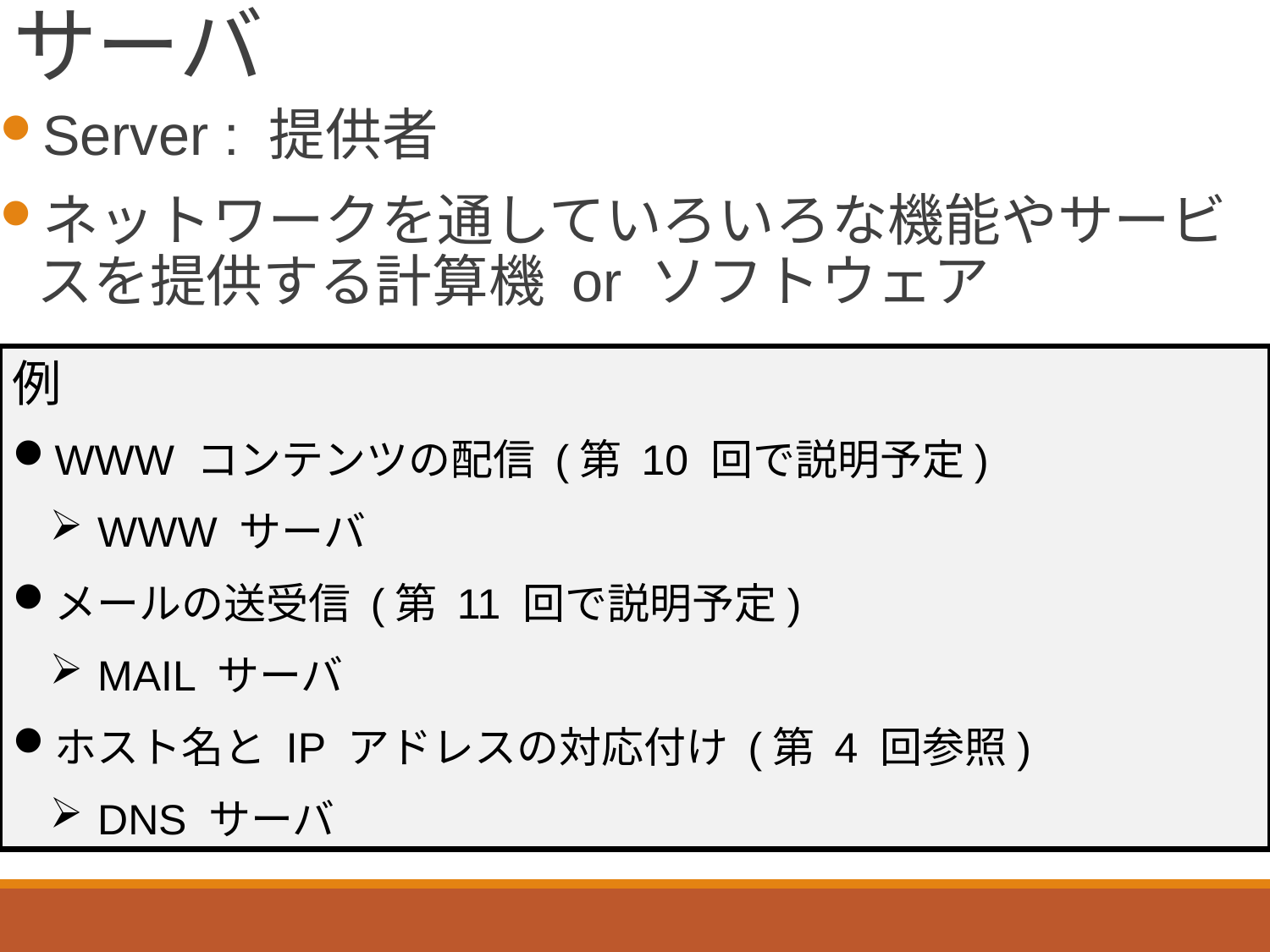

# サーバ
Server : 提供者
ネットワークを通していろいろな機能やサービスを提供する計算機 or ソフトウェア

例
WWW コンテンツの配信 (第 10 回で説明予定)
WWW サーバ
メールの送受信 (第 11 回で説明予定)
MAIL サーバ
ホスト名と IP アドレスの対応付け (第 4 回参照)
DNS サーバ